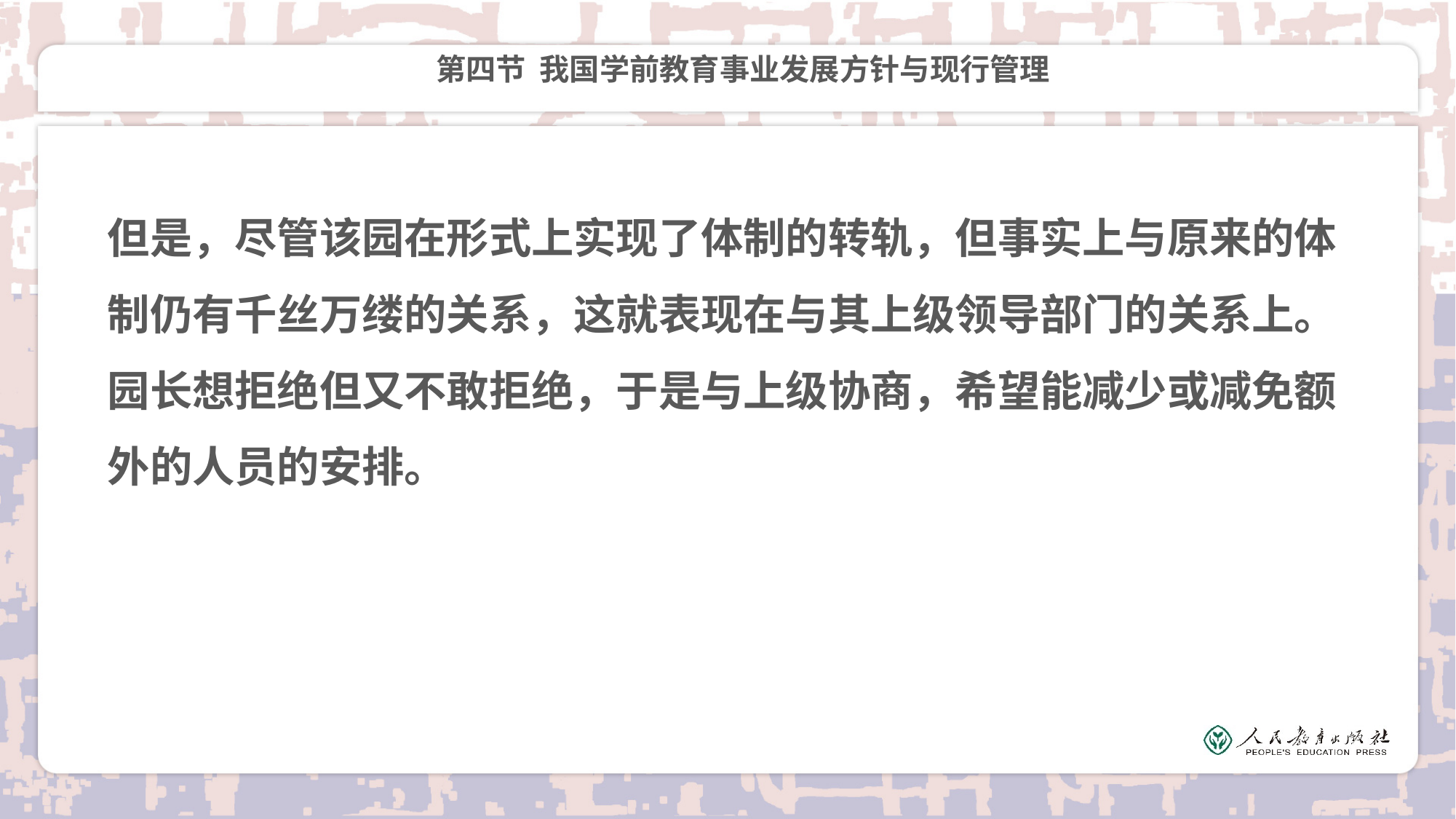

# 第四节  我国学前教育事业发展方针与现行管理
但是，尽管该园在形式上实现了体制的转轨，但事实上与原来的体制仍有千丝万缕的关系，这就表现在与其上级领导部门的关系上。园长想拒绝但又不敢拒绝，于是与上级协商，希望能减少或减免额外的人员的安排。